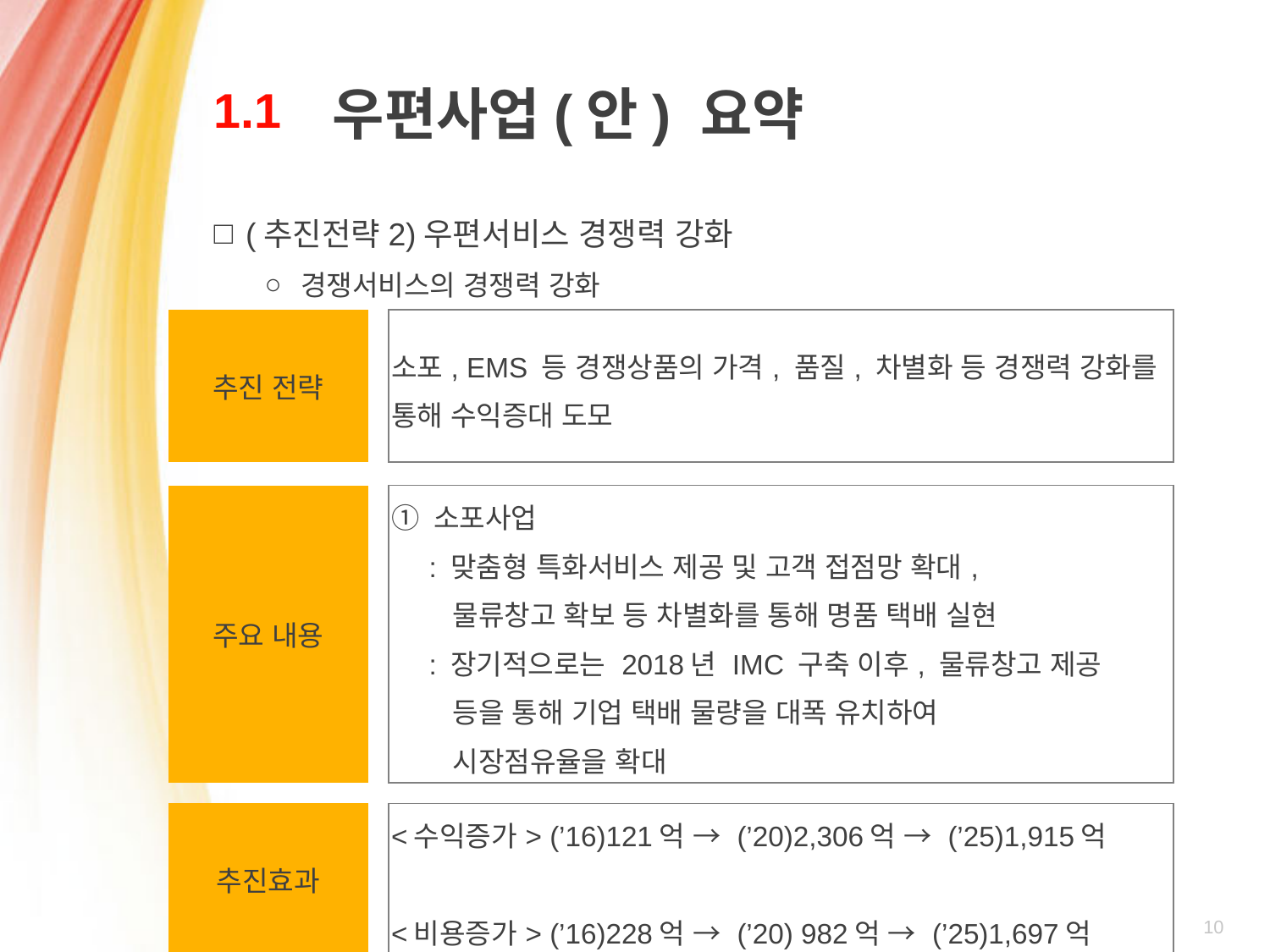

# 1.1
우편사업(안) 요약
(추진전략2)우편서비스 경쟁력 강화
경쟁서비스의 경쟁력 강화
| 추진 전략 |  | 소포, EMS 등 경쟁상품의 가격, 품질, 차별화 등 경쟁력 강화를 통해 수익증대 도모 |
| --- | --- | --- |
|  |  |  |
| 주요 내용 |  | ① 소포사업 : 맞춤형 특화서비스 제공 및 고객 접점망 확대, 물류창고 확보 등 차별화를 통해 명품 택배 실현 : 장기적으로는 2018년 IMC 구축 이후, 물류창고 제공 등을 통해 기업 택배 물량을 대폭 유치하여 시장점유율을 확대 |
|  |  |  |
| 추진효과 |  | <수익증가> (’16)121억 → (’20)2,306억 → (’25)1,915억 <비용증가> (’16)228억 → (’20) 982억 → (’25)1,697억 |
10